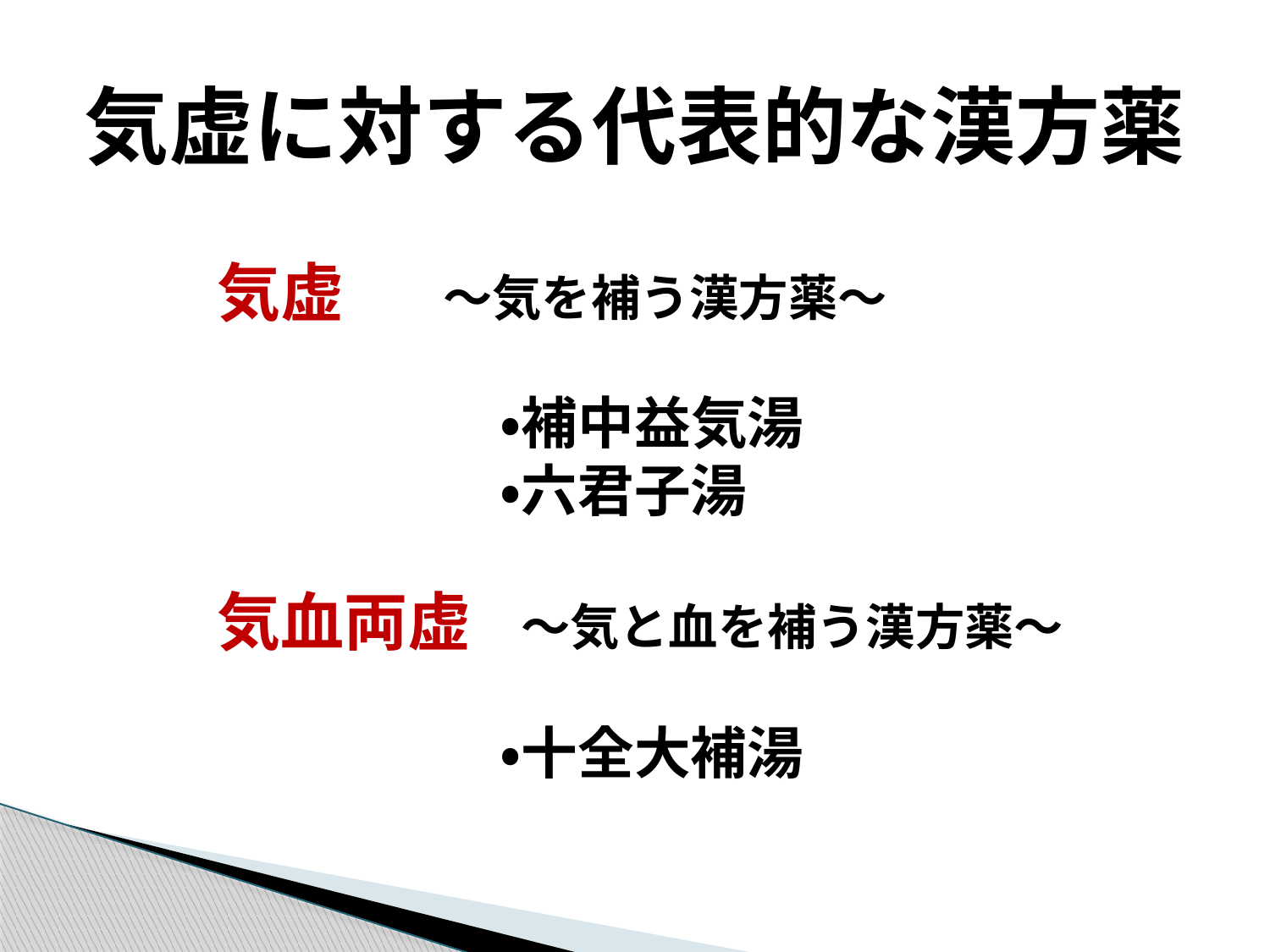

# 気虚に対する代表的な漢方薬
気虚　　～気を補う漢方薬～

　　　　　・補中益気湯
　　　　　・六君子湯

気血両虚　～気と血を補う漢方薬～

　　　　　・十全大補湯